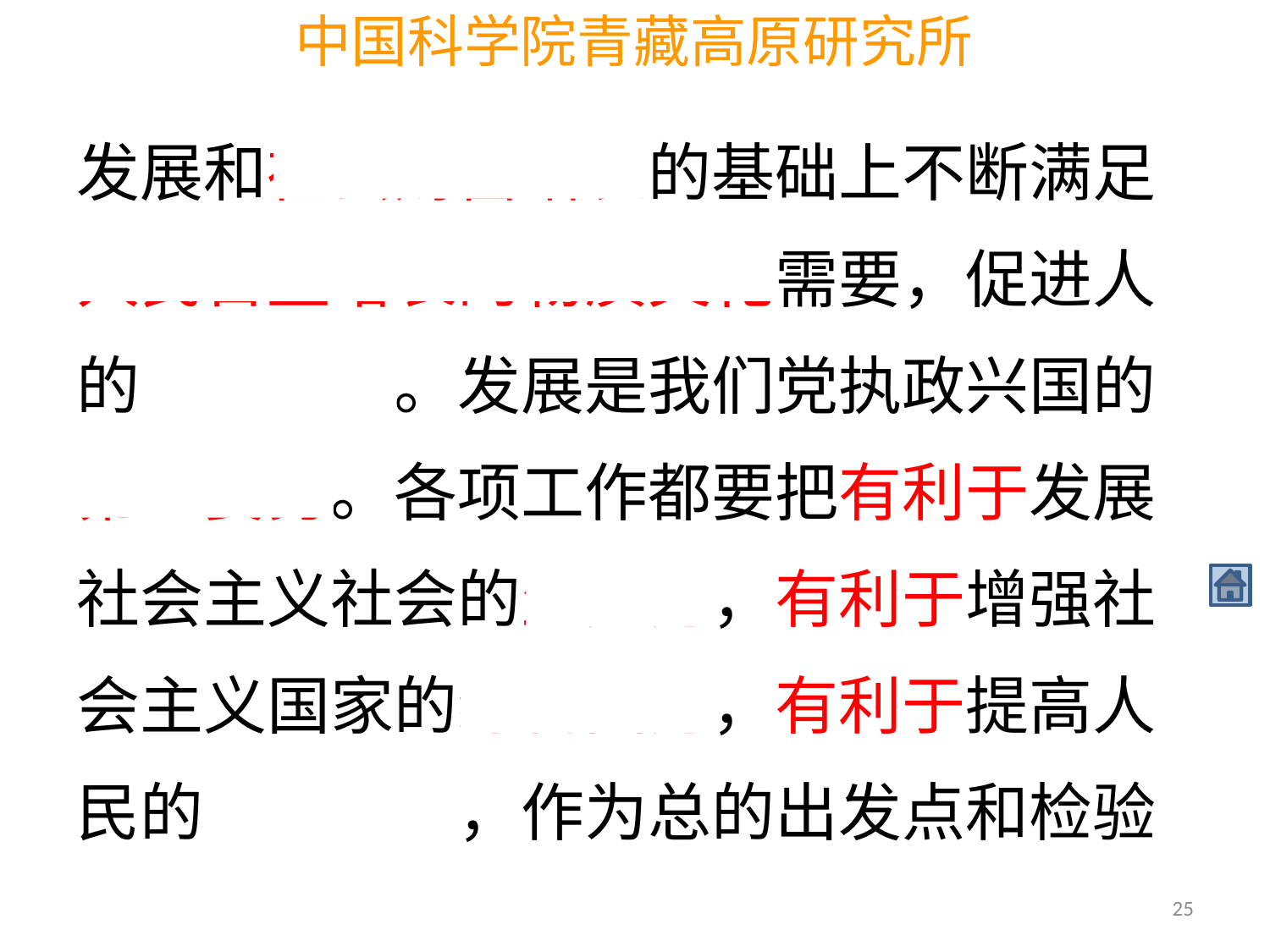

# 发展和社会财富增长的基础上不断满足人民日益增长的物质文化需要，促进人的全面发展。发展是我们党执政兴国的第一要务。各项工作都要把有利于发展社会主义社会的生产力，有利于增强社会主义国家的综合国力，有利于提高人民的生活水平，作为总的出发点和检验

25